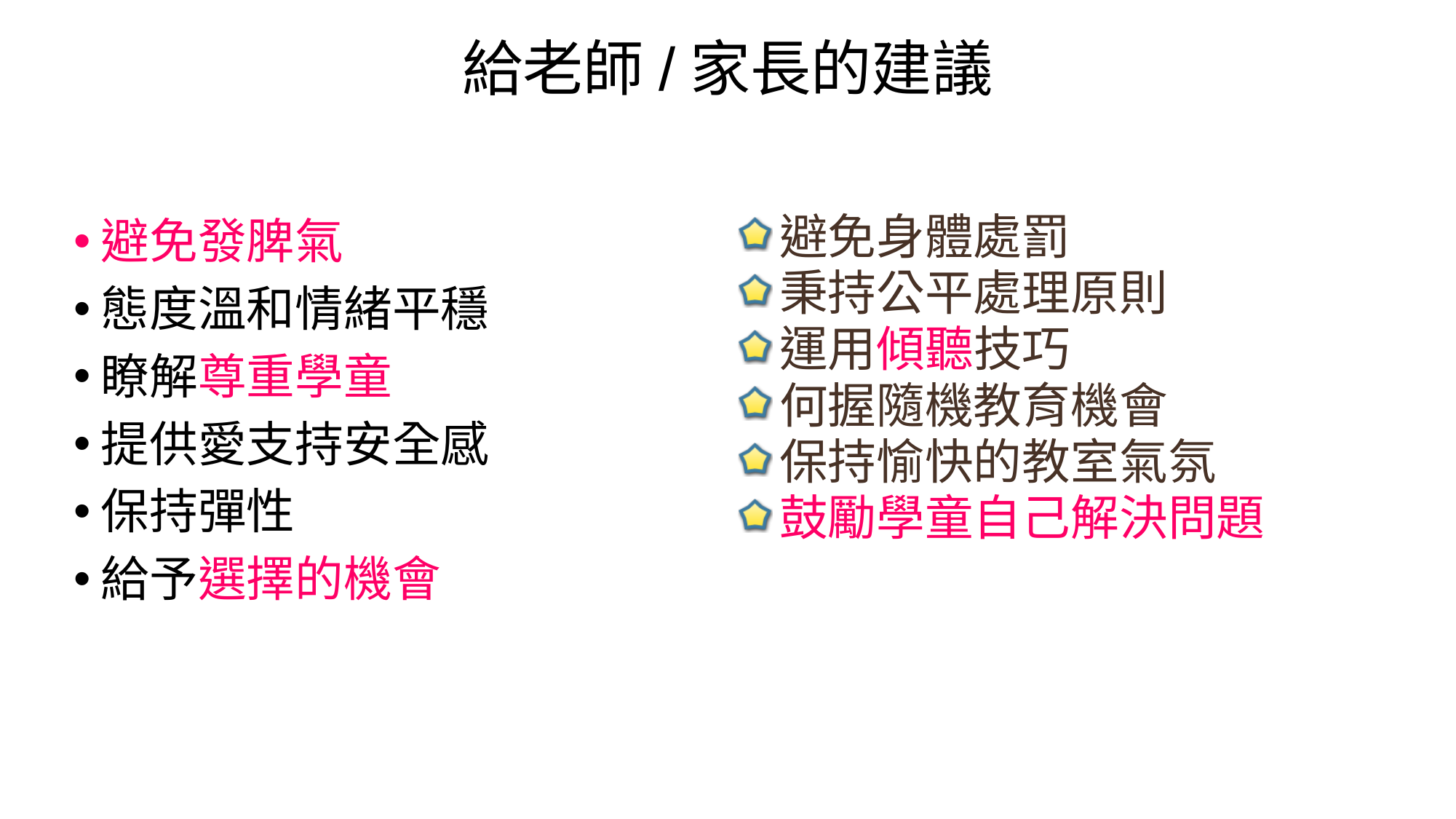

# 給老師/家長的建議
避免發脾氣
態度溫和情緒平穩
瞭解尊重學童
提供愛支持安全感
保持彈性
給予選擇的機會
避免身體處罰
秉持公平處理原則
運用傾聽技巧
何握隨機教育機會
保持愉快的教室氣氛
鼓勵學童自己解決問題